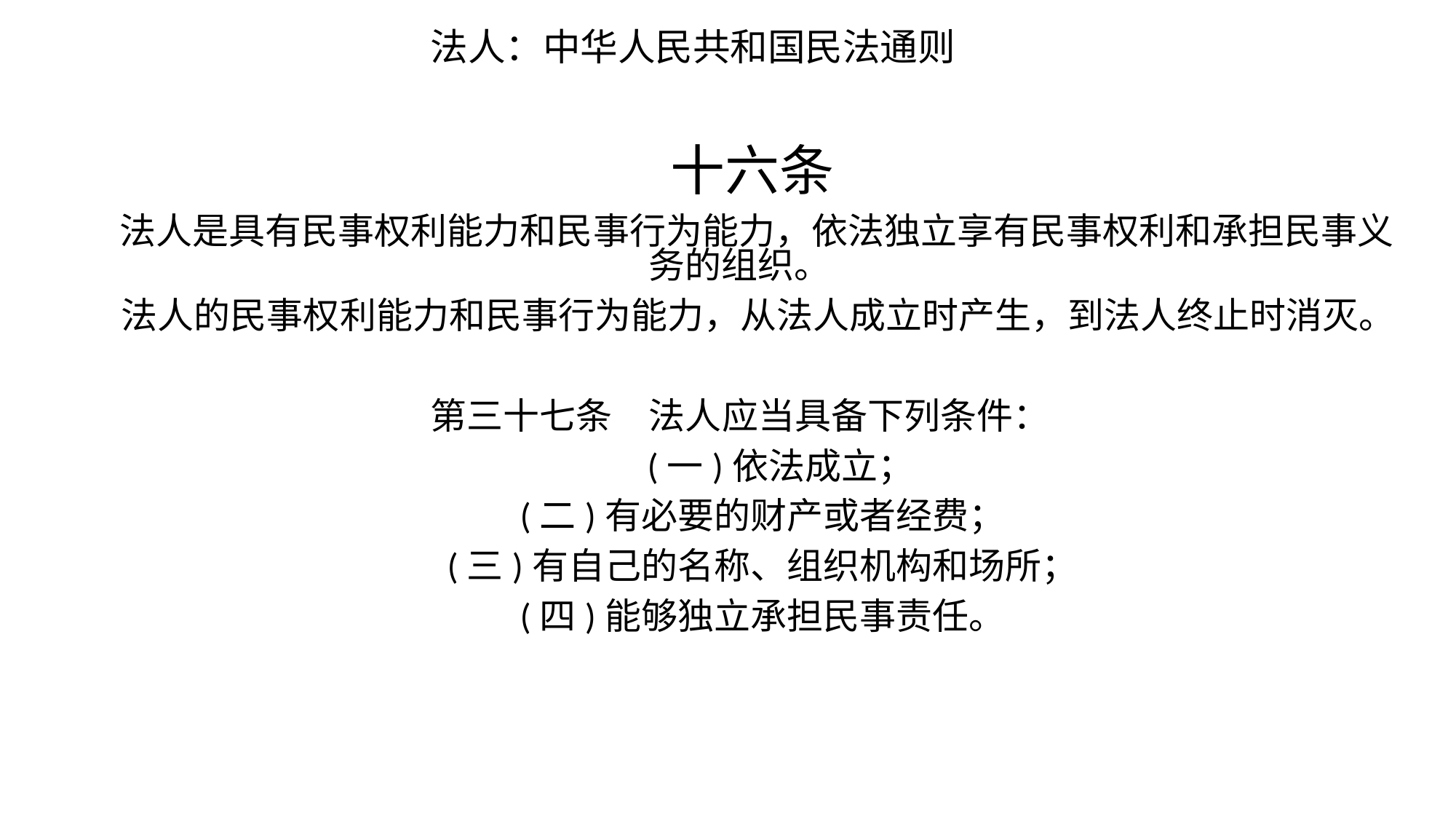

# 法人：中华人民共和国民法通则
三十六条
   法人是具有民事权利能力和民事行为能力，依法独立享有民事权利和承担民事义务的组织。
　法人的民事权利能力和民事行为能力，从法人成立时产生，到法人终止时消灭。

第三十七条　法人应当具备下列条件：
　　(一)依法成立；
　(二)有必要的财产或者经费；
　(三)有自己的名称、组织机构和场所；
　(四)能够独立承担民事责任。

8